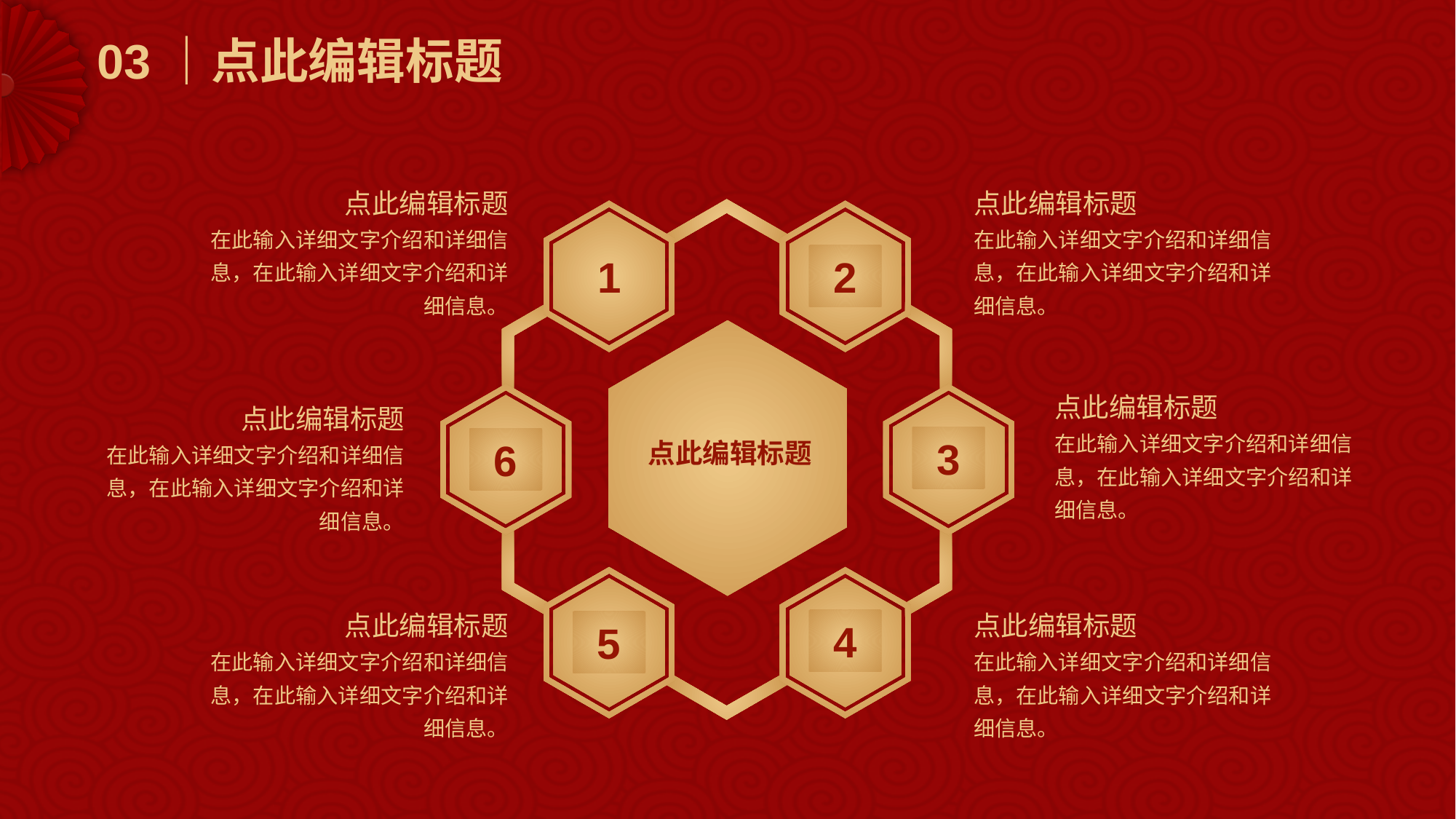

03｜点此编辑标题
点此编辑标题
在此输入详细文字介绍和详细信息，在此输入详细文字介绍和详细信息。
点此编辑标题
在此输入详细文字介绍和详细信息，在此输入详细文字介绍和详细信息。

1

2

点此编辑标题
点此编辑标题
在此输入详细文字介绍和详细信息，在此输入详细文字介绍和详细信息。

6

3
点此编辑标题
在此输入详细文字介绍和详细信息，在此输入详细文字介绍和详细信息。

5

4
点此编辑标题
在此输入详细文字介绍和详细信息，在此输入详细文字介绍和详细信息。
点此编辑标题
在此输入详细文字介绍和详细信息，在此输入详细文字介绍和详细信息。